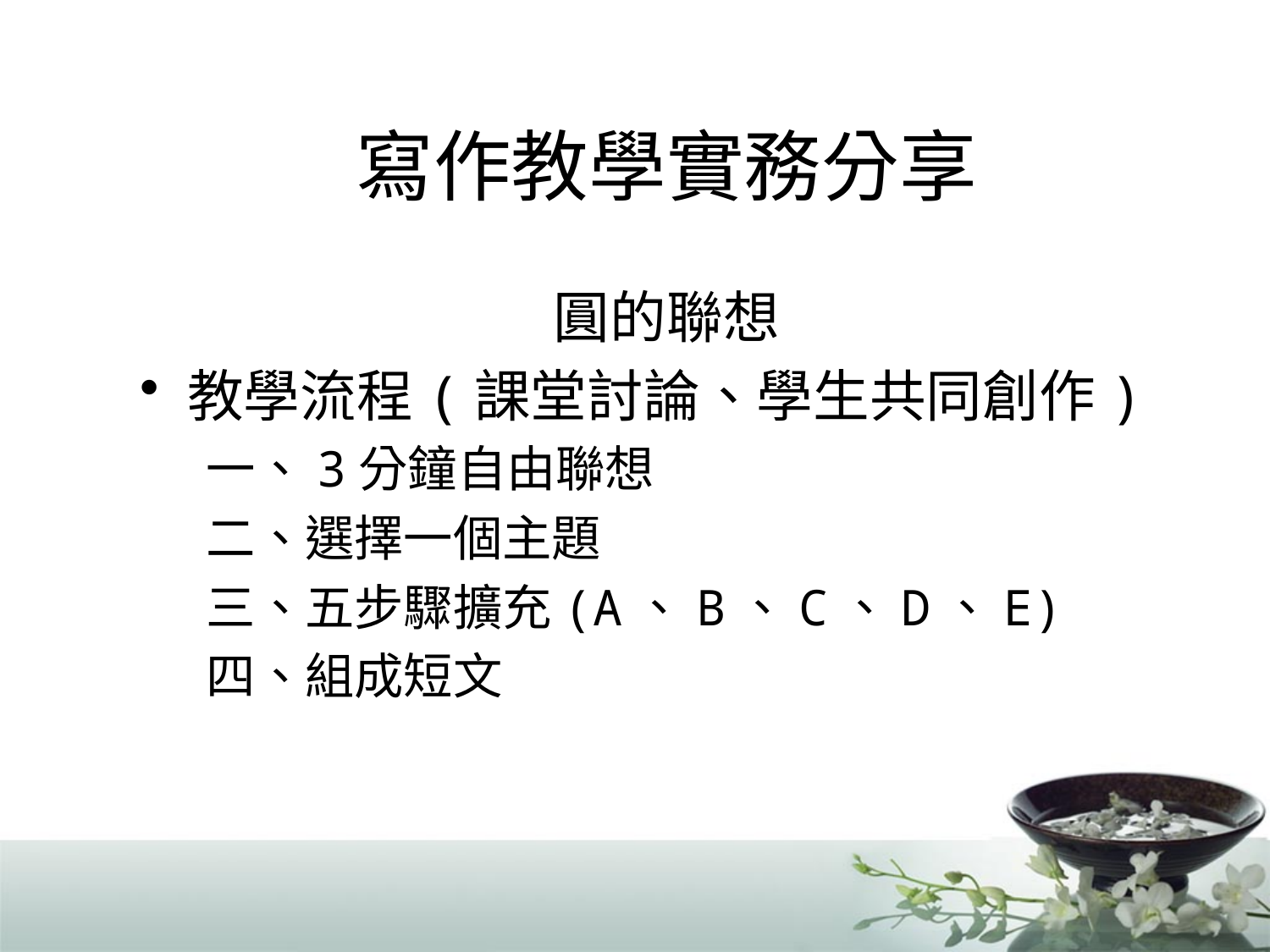

# 寫作教學實務分享
圓的聯想
教學流程(課堂討論、學生共同創作)
     一、3分鐘自由聯想
     二、選擇一個主題
     三、五步驟擴充(A、B、C、D、E)
     四、組成短文